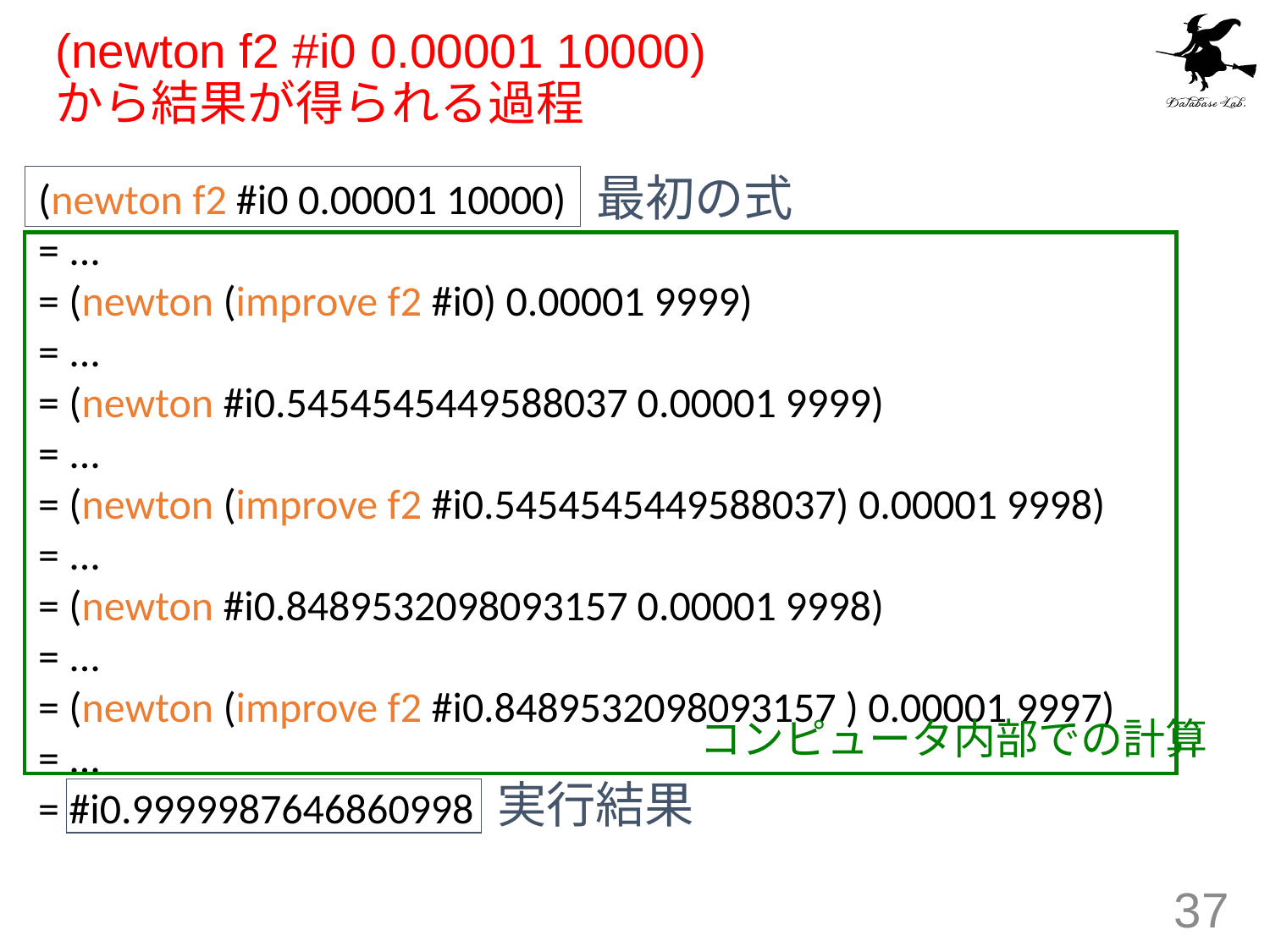

# (newton f2 #i0 0.00001 10000)　 から結果が得られる過程
最初の式
(newton f2 #i0 0.00001 10000)
= ...
= (newton (improve f2 #i0) 0.00001 9999)
= ...
= (newton #i0.5454545449588037 0.00001 9999)
= ...
= (newton (improve f2 #i0.5454545449588037) 0.00001 9998)
= ...
= (newton #i0.8489532098093157 0.00001 9998)
= ...
= (newton (improve f2 #i0.8489532098093157 ) 0.00001 9997)
= ...
= #i0.9999987646860998

コンピュータ内部での計算
実行結果

37